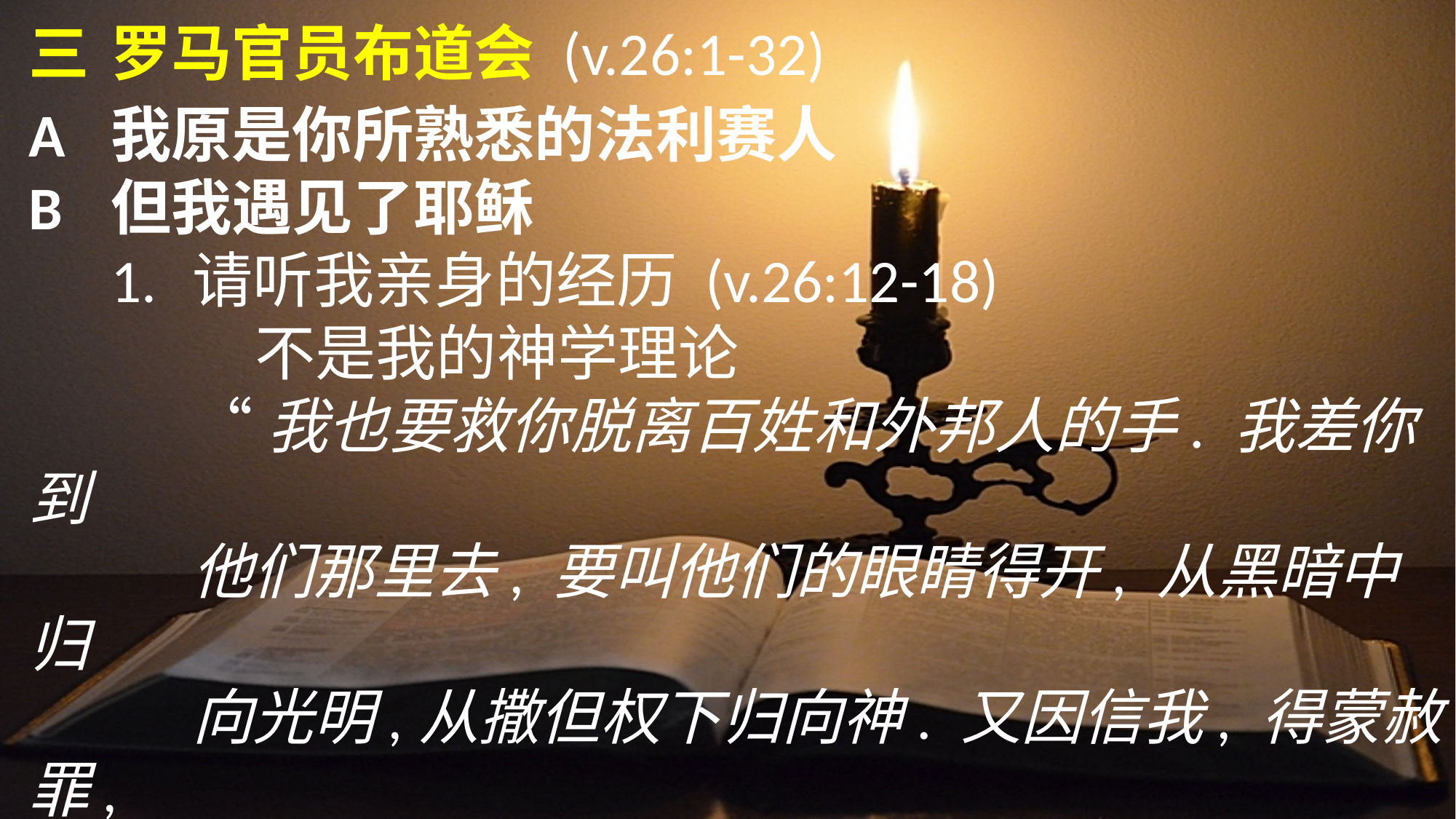

三	罗马官员布道会 (v.26:1-32)
A	我原是你所熟悉的法利赛人
B	但我遇见了耶稣
	1.	请听我亲身的经历 (v.26:12-18)
			不是我的神学理论
		“我也要救你脱离百姓和外邦人的手. 我差你到
		他们那里去, 要叫他们的眼睛得开, 从黑暗中归
		向光明,从撒但权下归向神. 又因信我, 得蒙赦罪,
		和一切成圣的人同得基业.”
			(这是最详细的一次描述)